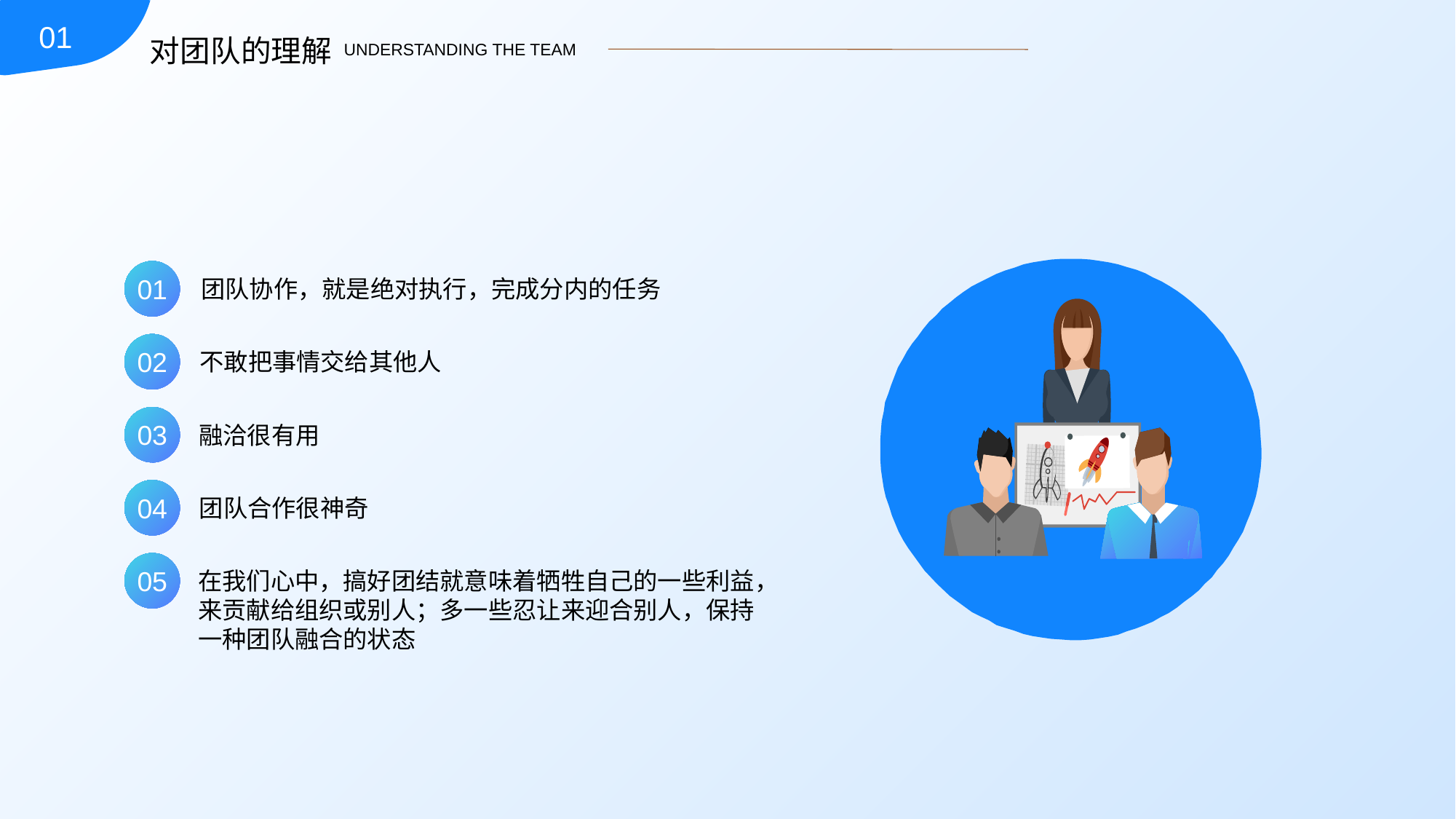

01
对团队的理解
UNDERSTANDING THE TEAM

01
团队协作，就是绝对执行，完成分内的任务

02
不敢把事情交给其他人

03
融洽很有用

04
团队合作很神奇

05
在我们心中，搞好团结就意味着牺牲自己的一些利益，来贡献给组织或别人；多一些忍让来迎合别人，保持一种团队融合的状态